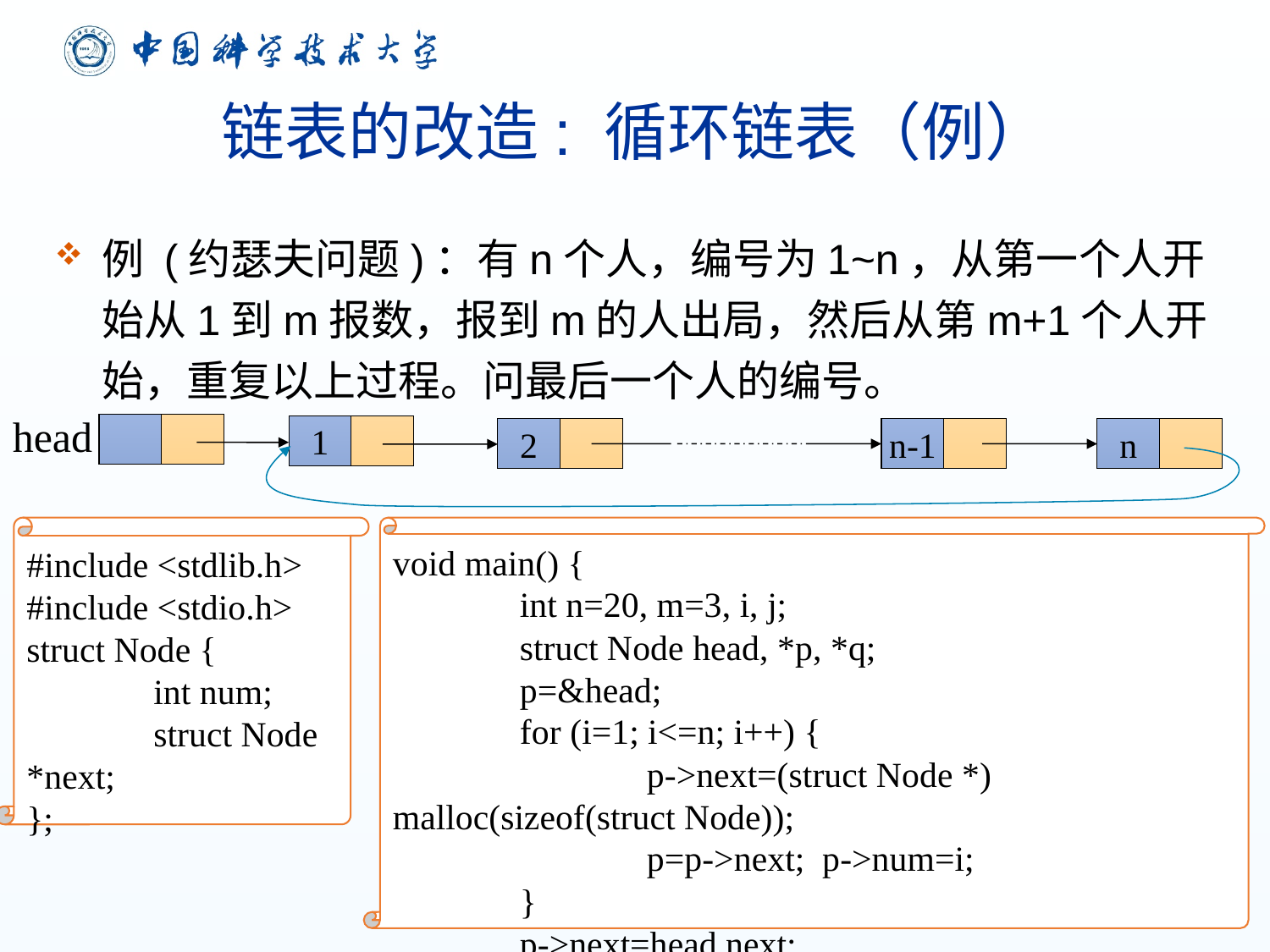

# 链表的改造: 循环链表（例）
例 (约瑟夫问题)：有n个人，编号为1~n，从第一个人开始从1到m报数，报到m的人出局，然后从第m+1个人开始，重复以上过程。问最后一个人的编号。

head

1

n

2

n-1

#include <stdlib.h>
#include <stdio.h>
struct Node {
	int num;
	struct Node *next;
};

void main() {
	int n=20, m=3, i, j;
	struct Node head, *p, *q;
	p=&head;
	for (i=1; i<=n; i++) {
		p->next=(struct Node *) malloc(sizeof(struct Node));
		p=p->next;  p->num=i;
	}
	p->next=head.next;